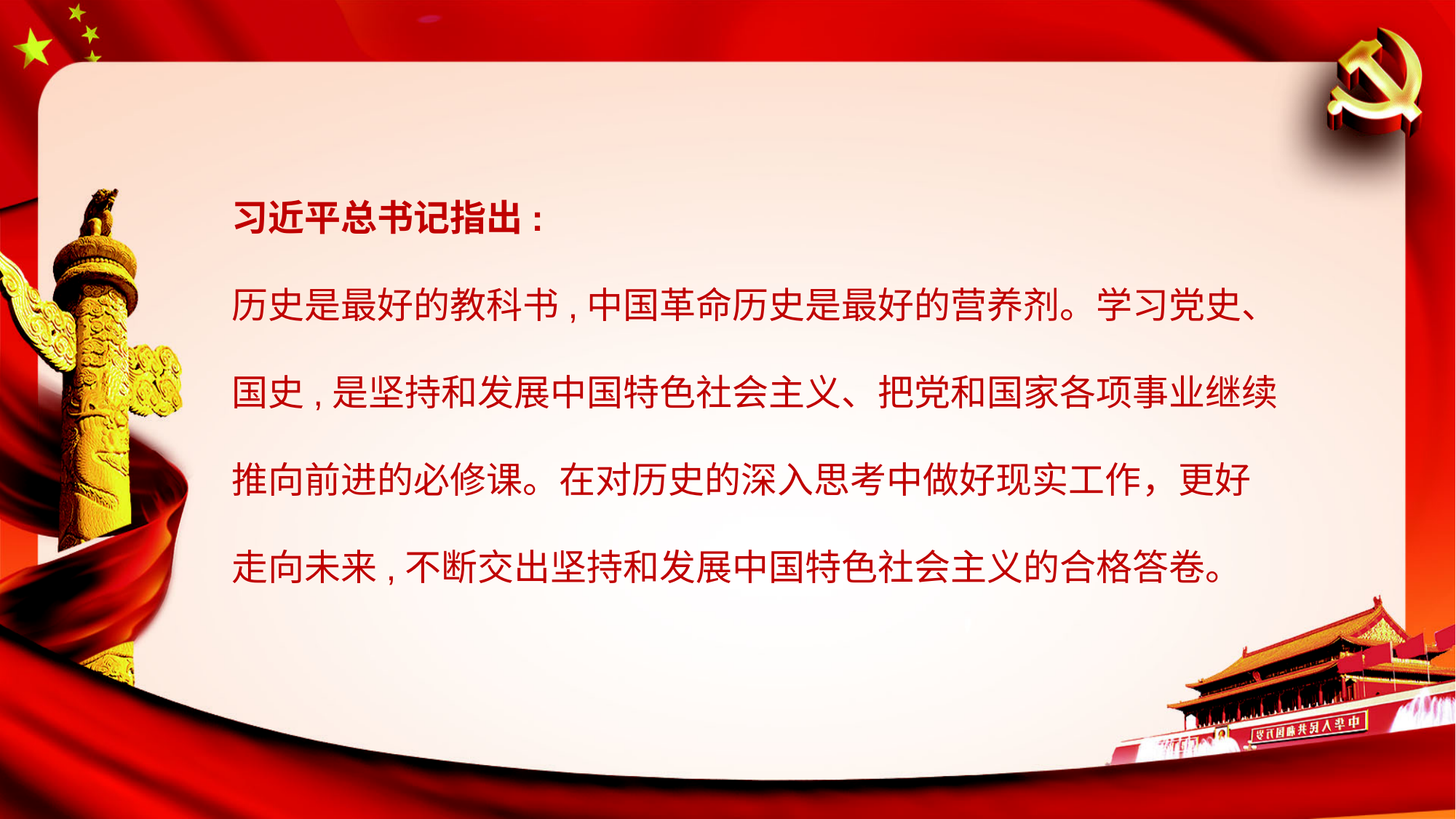

习近平总书记指出:
历史是最好的教科书,中国革命历史是最好的营养剂。学习党史、国史,是坚持和发展中国特色社会主义、把党和国家各项事业继续推向前进的必修课。在对历史的深入思考中做好现实工作，更好走向未来,不断交出坚持和发展中国特色社会主义的合格答卷。